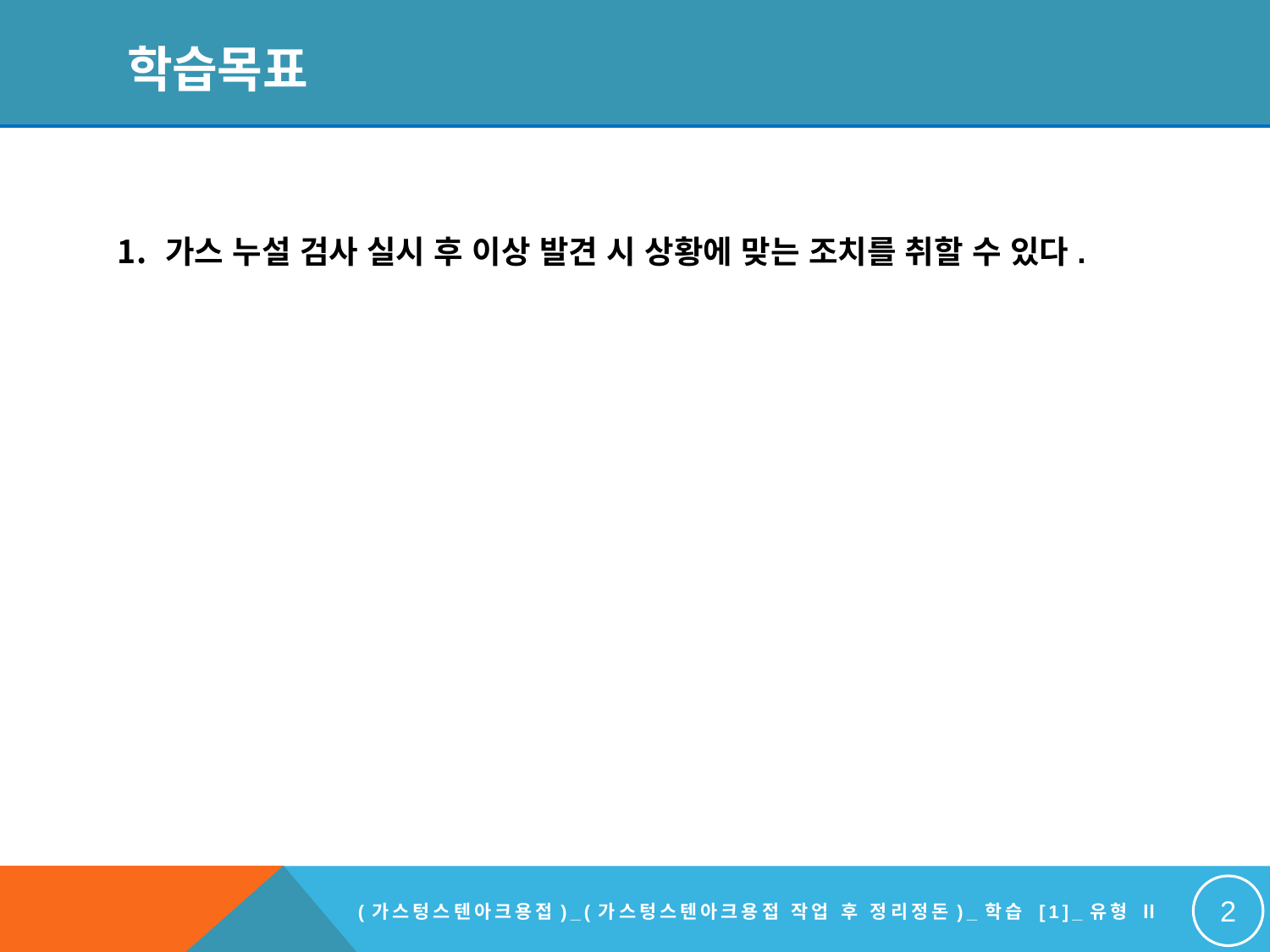

# 학습목표
가스 누설 검사 실시 후 이상 발견 시 상황에 맞는 조치를 취할 수 있다.

2
(가스텅스텐아크용접)_(가스텅스텐아크용접 작업 후 정리정돈)_학습 [1]_유형 Ⅱ